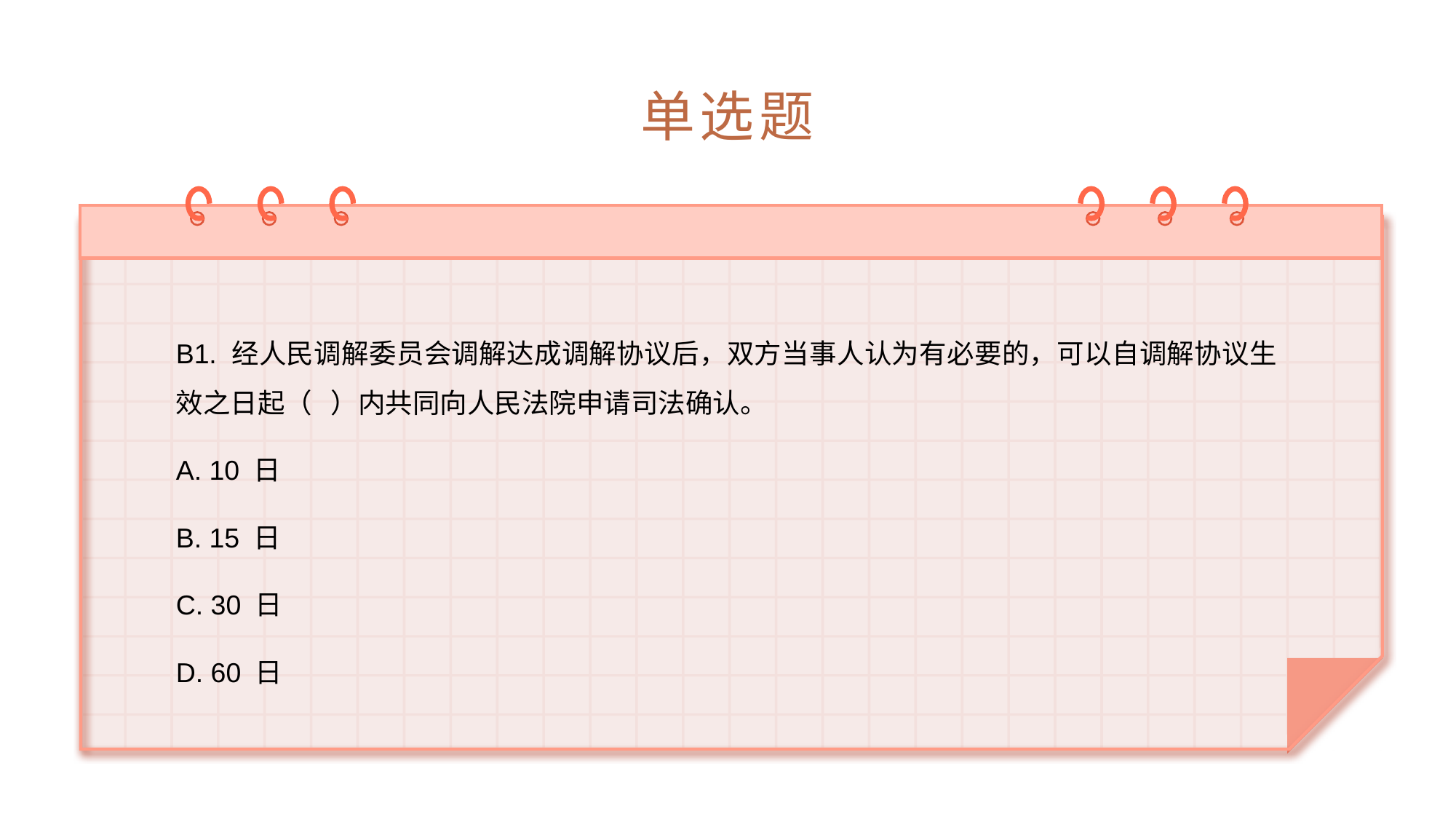

# 单选题

B1. 经人民调解委员会调解达成调解协议后，双方当事人认为有必要的，可以自调解协议生效之日起（   ）内共同向人民法院申请司法确认。
A. 10 日
B. 15 日
C. 30 日
D. 60 日